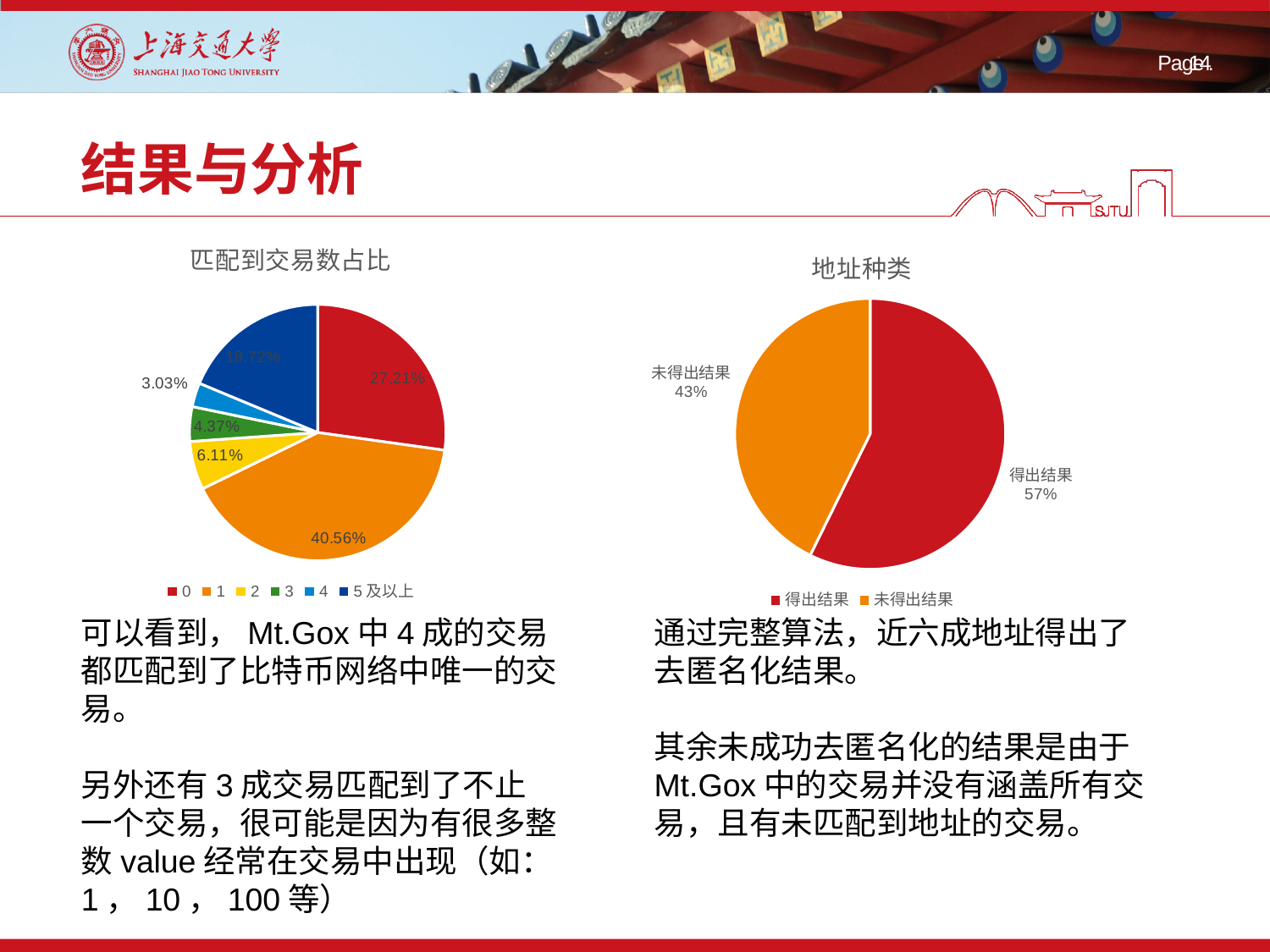

# 结果与分析

### Chart:

| Category | 匹配到交易数占比 |
|---|---|
| 0 | 0.2721 |
| 1 | 0.4056 |
| 2 | 0.0611 |
| 3 | 0.0437 |
| 4 | 0.0303 |
| 5及以上 | 0.1872 |

### Chart:

| Category | 地址种类 |
|---|---|
| 得出结果 | 0.5731 |
| 未得出结果 | 0.4269 |
可以看到，Mt.Gox中4成的交易都匹配到了比特币网络中唯一的交易。

另外还有3成交易匹配到了不止一个交易，很可能是因为有很多整数value经常在交易中出现（如：1，10，100等）
通过完整算法，近六成地址得出了去匿名化结果。

其余未成功去匿名化的结果是由于Mt.Gox中的交易并没有涵盖所有交易，且有未匹配到地址的交易。